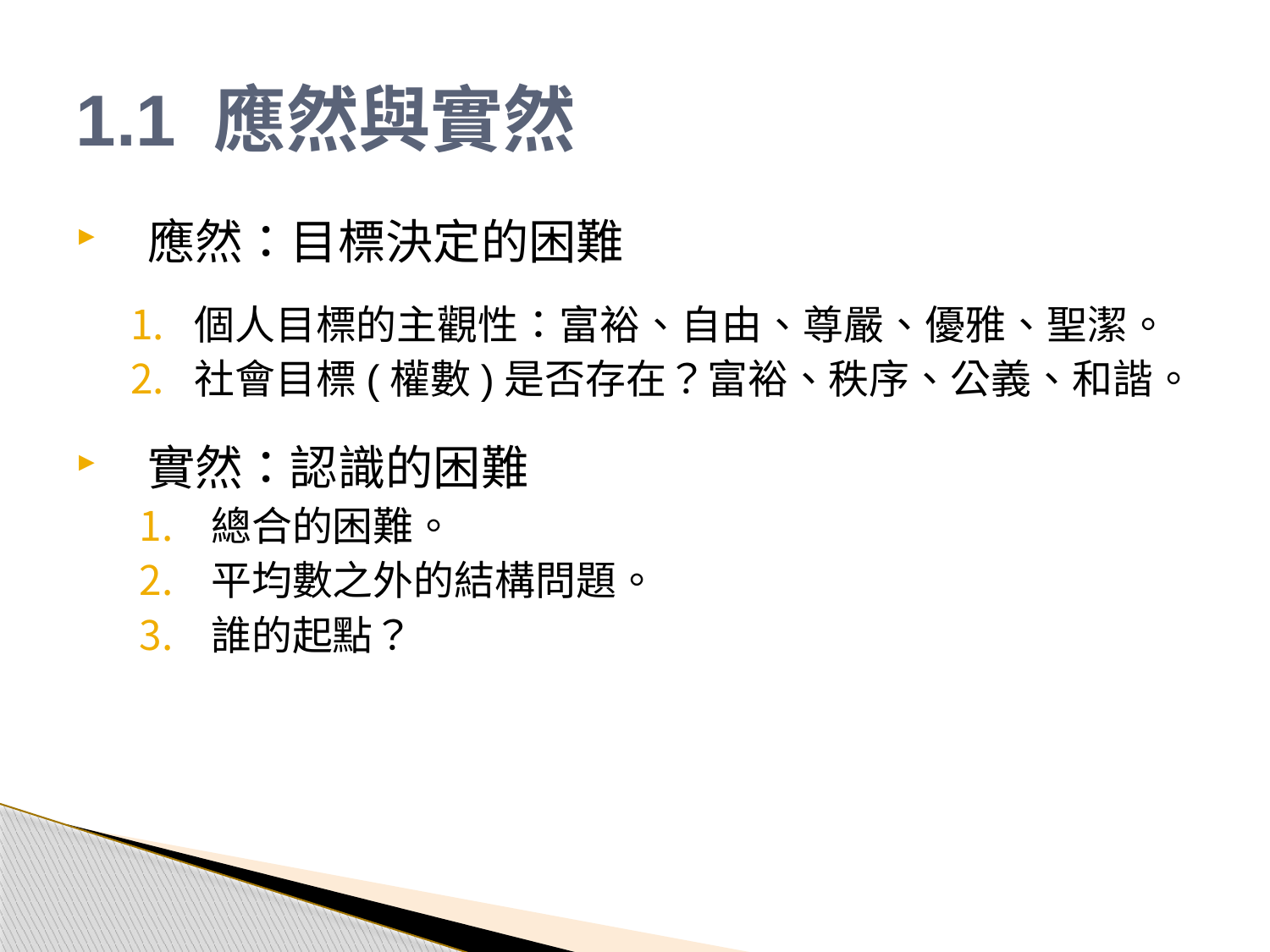

# 1.1 應然與實然
應然：目標決定的困難
個人目標的主觀性：富裕、自由、尊嚴、優雅、聖潔。
社會目標(權數)是否存在？富裕、秩序、公義、和諧。
實然：認識的困難
總合的困難。
平均數之外的結構問題。
誰的起點？